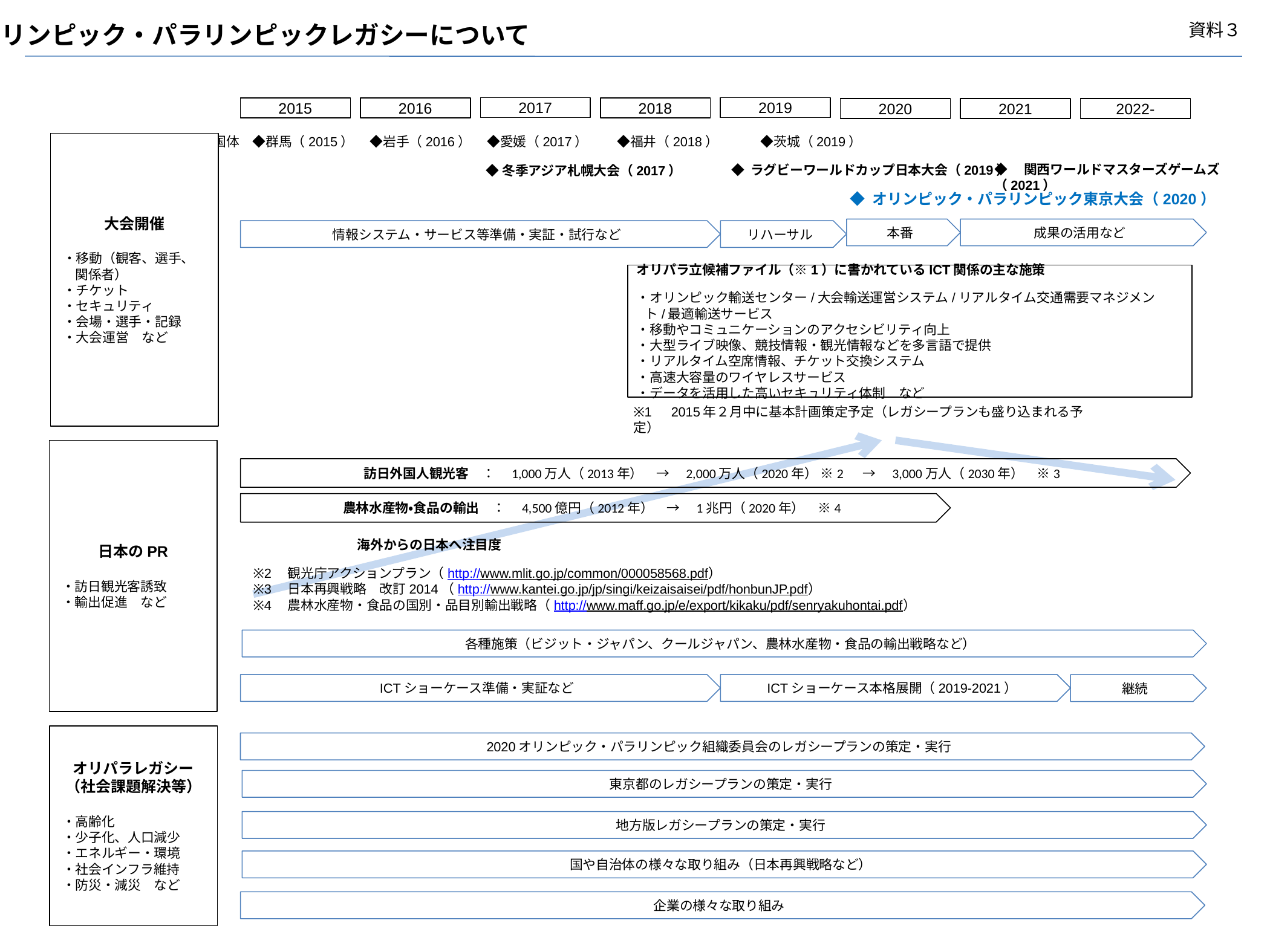

資料３
オリンピック・パラリンピックレガシーについて
2017
2019
2016
2015
2018
2020
2021
2022-
国体　◆群馬（2015）　 ◆岩手（2016）　 ◆愛媛（2017） 　　◆福井（2018）　 　　◆茨城（2019）
大会開催

・移動（観客、選手、関係者）
・チケット
・セキュリティ
・会場・選手・記録
・大会運営　など
◆　関西ワールドマスターズゲームズ（2021）
◆ ラグビーワールドカップ日本大会（2019）
◆冬季アジア札幌大会（2017）
◆ オリンピック・パラリンピック東京大会（2020）
本番
成果の活用など
情報システム・サービス等準備・実証・試行など
リハーサル
オリパラ立候補ファイル（※1）に書かれているICT関係の主な施策

・オリンピック輸送センター/大会輸送運営システム/リアルタイム交通需要マネジメント/最適輸送サービス
・移動やコミュニケーションのアクセシビリティ向上
・大型ライブ映像、競技情報・観光情報などを多言語で提供
・リアルタイム空席情報、チケット交換システム
・高速大容量のワイヤレスサービス
・データを活用した高いセキュリティ体制　など
※1　2015年２月中に基本計画策定予定（レガシープランも盛り込まれる予定）
日本のPR

・訪日観光客誘致
・輸出促進　など
訪日外国人観光客　：　1,000万人（2013年）　→　2,000万人（2020年） ※2 　→　3,000万人（2030年）　※3
農林水産物・食品の輸出　：　4,500億円（2012年）　→　1兆円（2020年）　※4
海外からの日本へ注目度
※2　観光庁アクションプラン（http://www.mlit.go.jp/common/000058568.pdf）
※3　日本再興戦略　改訂2014（http://www.kantei.go.jp/jp/singi/keizaisaisei/pdf/honbunJP.pdf）
※4　農林水産物・食品の国別・品目別輸出戦略（http://www.maff.go.jp/e/export/kikaku/pdf/senryakuhontai.pdf）
各種施策（ビジット・ジャパン、クールジャパン、農林水産物・食品の輸出戦略など）
ICTショーケース準備・実証など
ICTショーケース本格展開（2019-2021）
継続
オリパラレガシー
（社会課題解決等）

・高齢化
・少子化、人口減少
・エネルギー・環境
・社会インフラ維持
・防災・減災　など
2020オリンピック・パラリンピック組織委員会のレガシープランの策定・実行
東京都のレガシープランの策定・実行
地方版レガシープランの策定・実行
国や自治体の様々な取り組み（日本再興戦略など）
企業の様々な取り組み